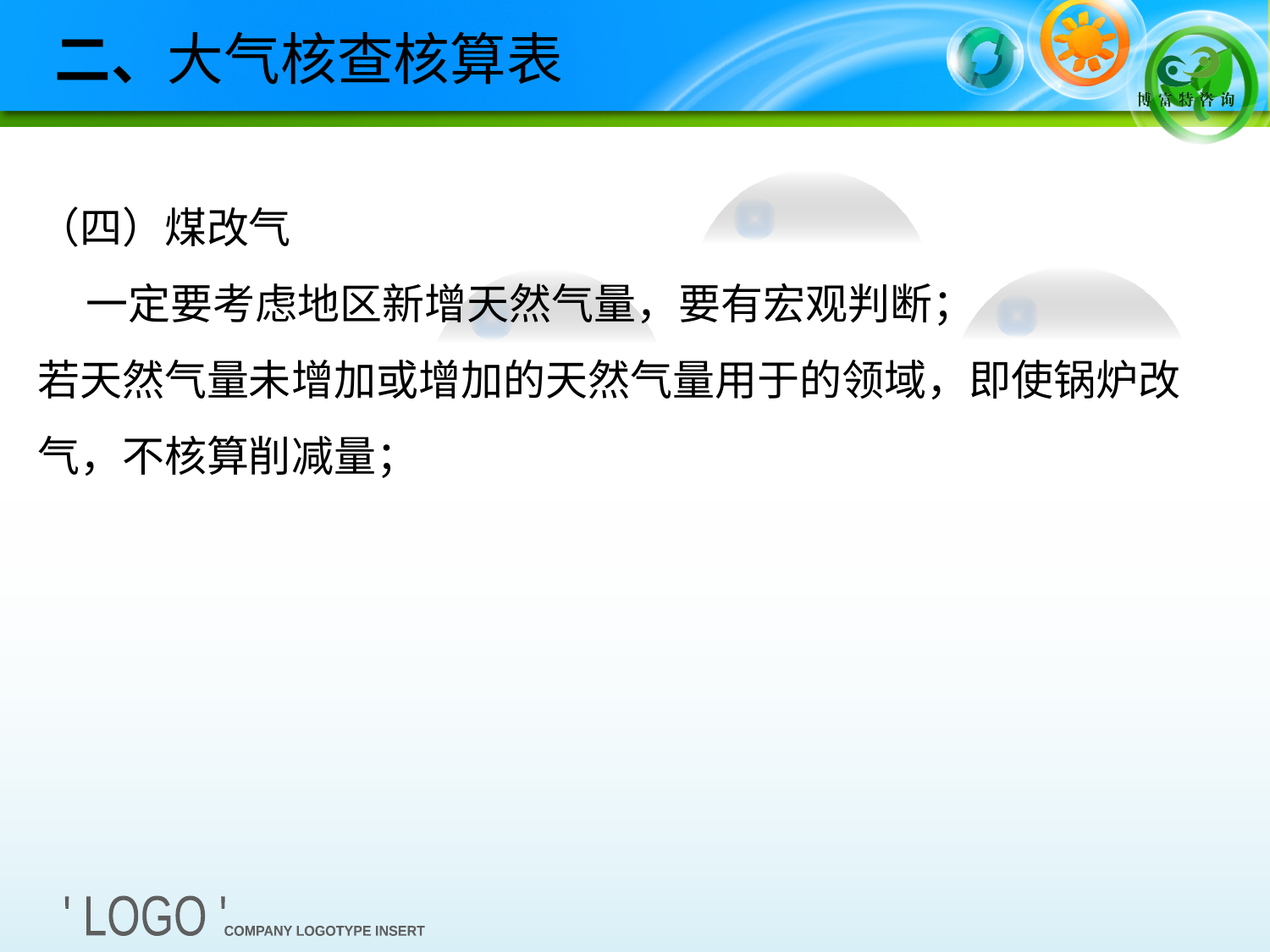

二、大气核查核算表
（四）煤改气
    一定要考虑地区新增天然气量，要有宏观判断；
若天然气量未增加或增加的天然气量用于的领域，即使锅炉改气，不核算削减量；